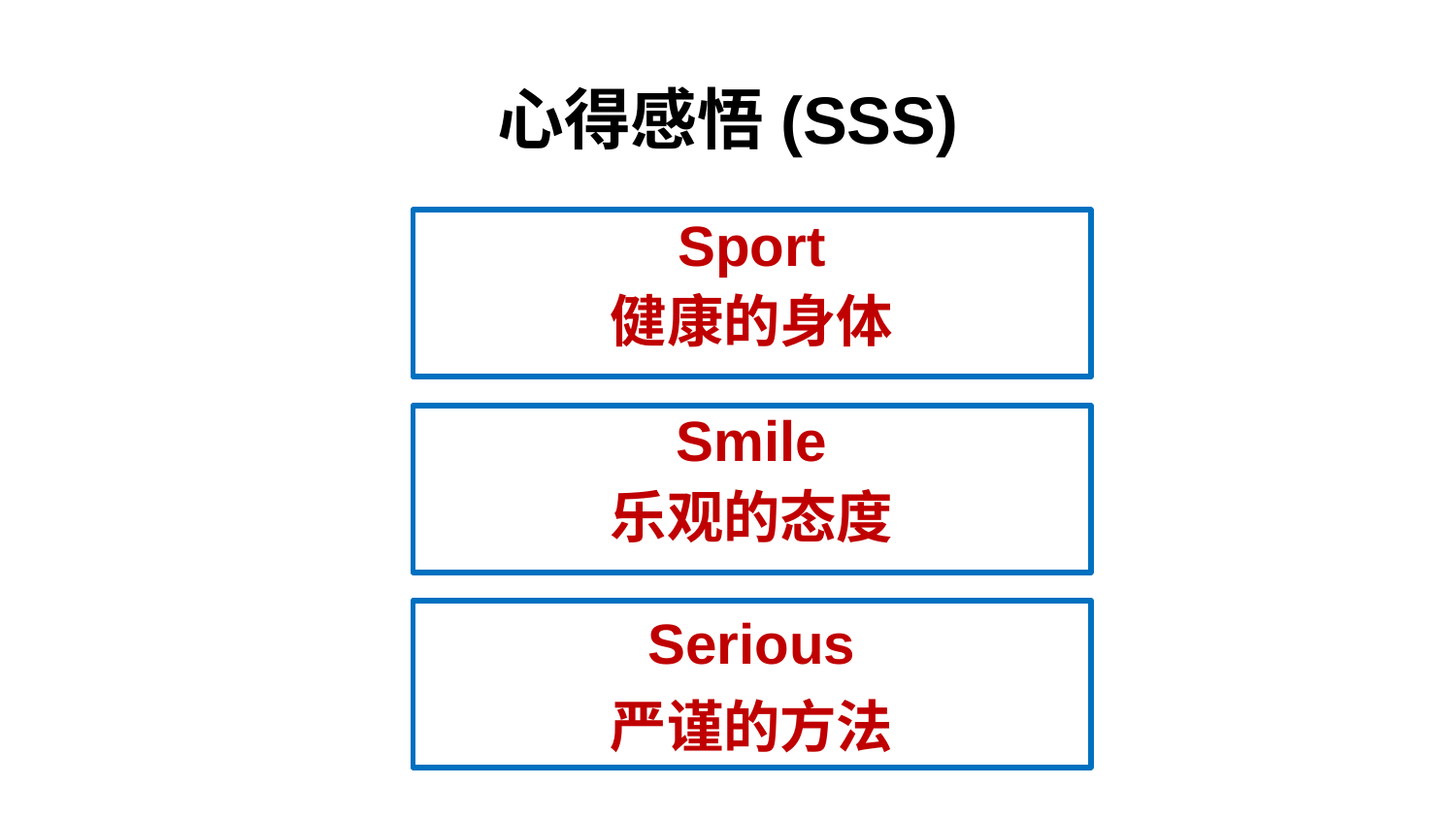

# 心得感悟(SSS)
Sport
健康的身体
Smile
乐观的态度
Serious
严谨的方法